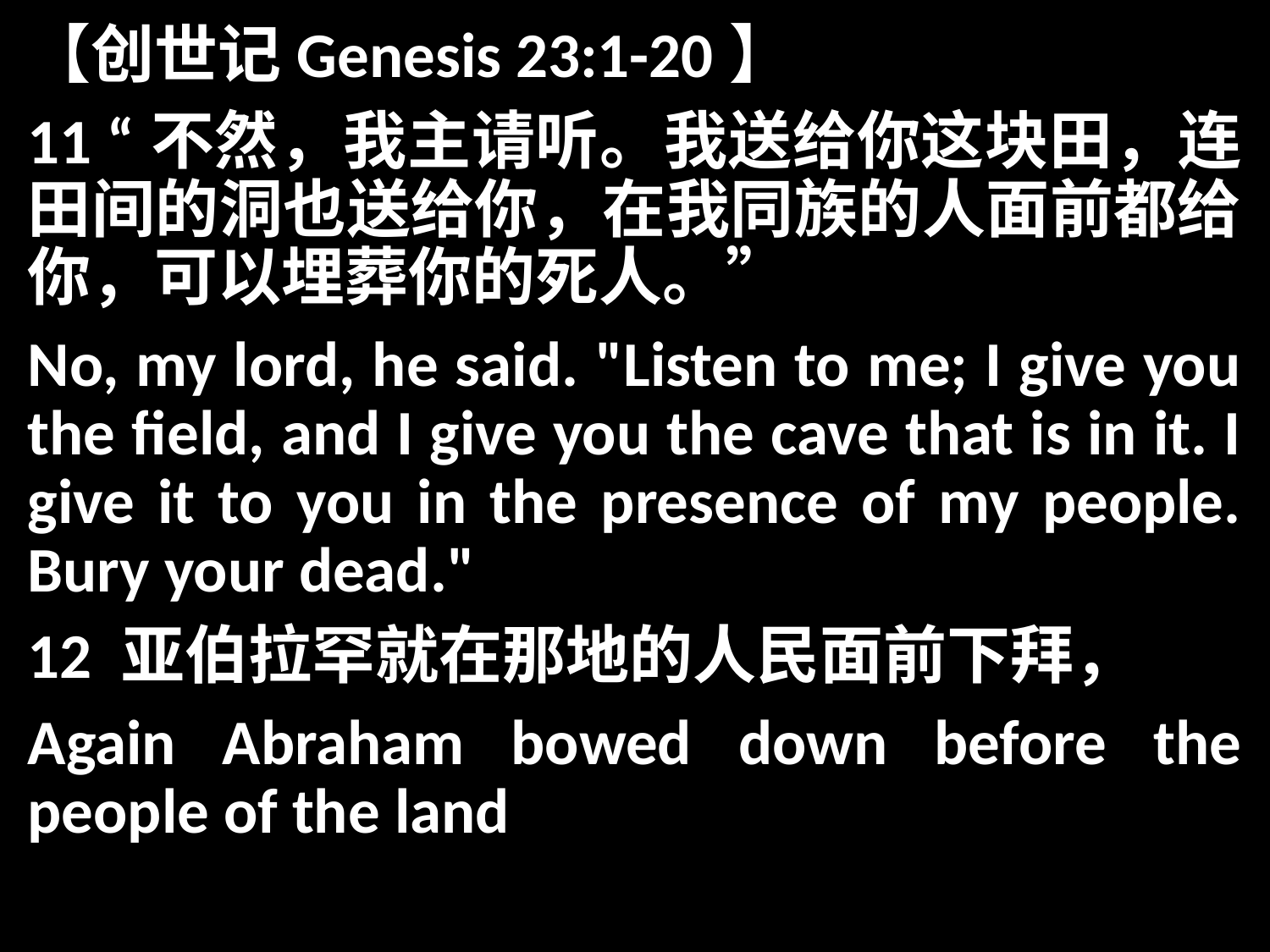

【创世记Genesis 23:1-20】
11 “不然，我主请听。我送给你这块田，连田间的洞也送给你，在我同族的人面前都给你，可以埋葬你的死人。”
No, my lord, he said. "Listen to me; I give you the field, and I give you the cave that is in it. I give it to you in the presence of my people. Bury your dead."
12 亚伯拉罕就在那地的人民面前下拜，
Again Abraham bowed down before the people of the land